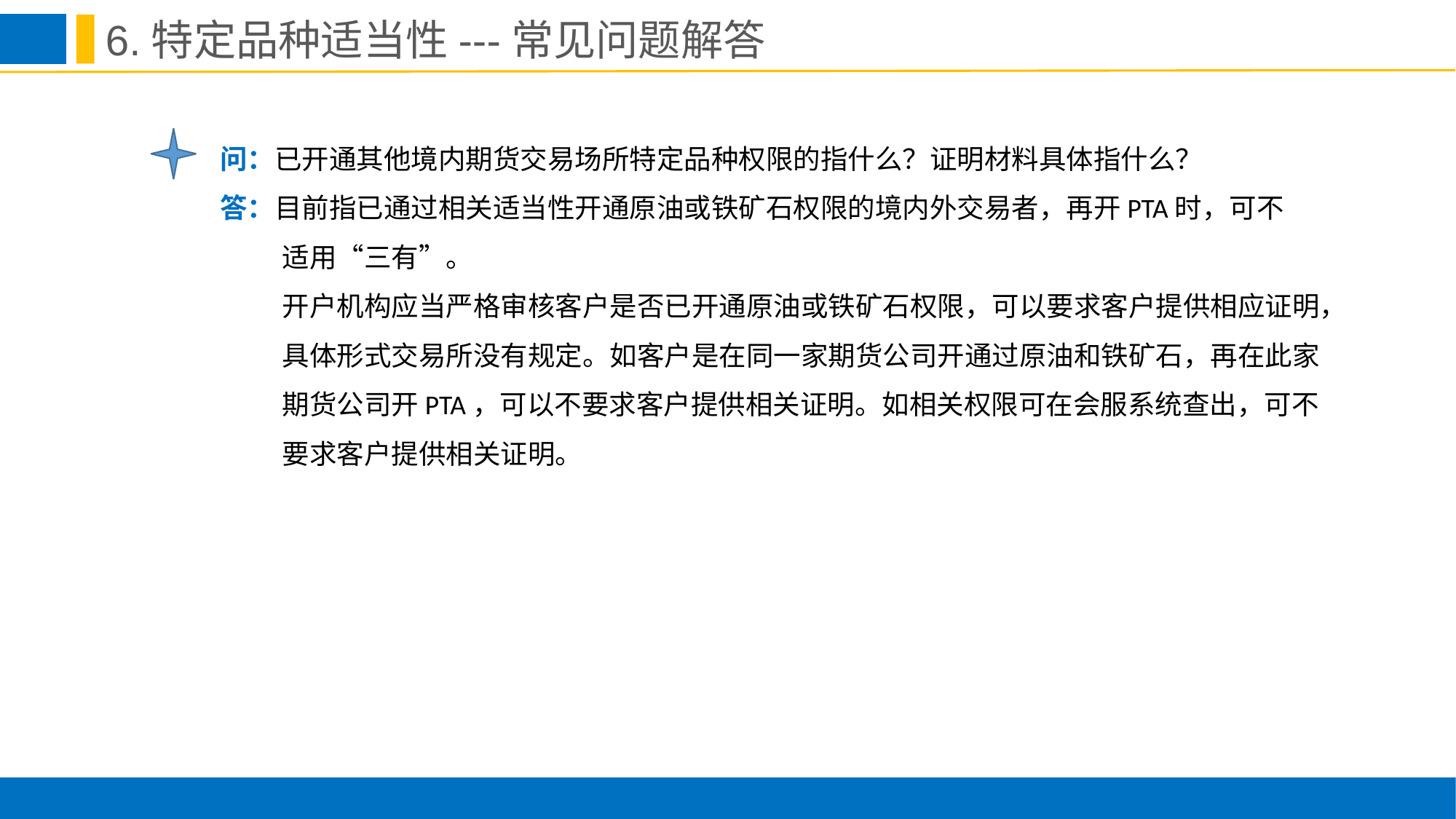

6.特定品种适当性---常见问题解答

问：已开通其他境内期货交易场所特定品种权限的指什么？证明材料具体指什么？
答：目前指已通过相关适当性开通原油或铁矿石权限的境内外交易者，再开PTA时，可不
         适用“三有”。
         开户机构应当严格审核客户是否已开通原油或铁矿石权限，可以要求客户提供相应证明，
         具体形式交易所没有规定。如客户是在同一家期货公司开通过原油和铁矿石，再在此家
         期货公司开PTA，可以不要求客户提供相关证明。如相关权限可在会服系统查出，可不
         要求客户提供相关证明。